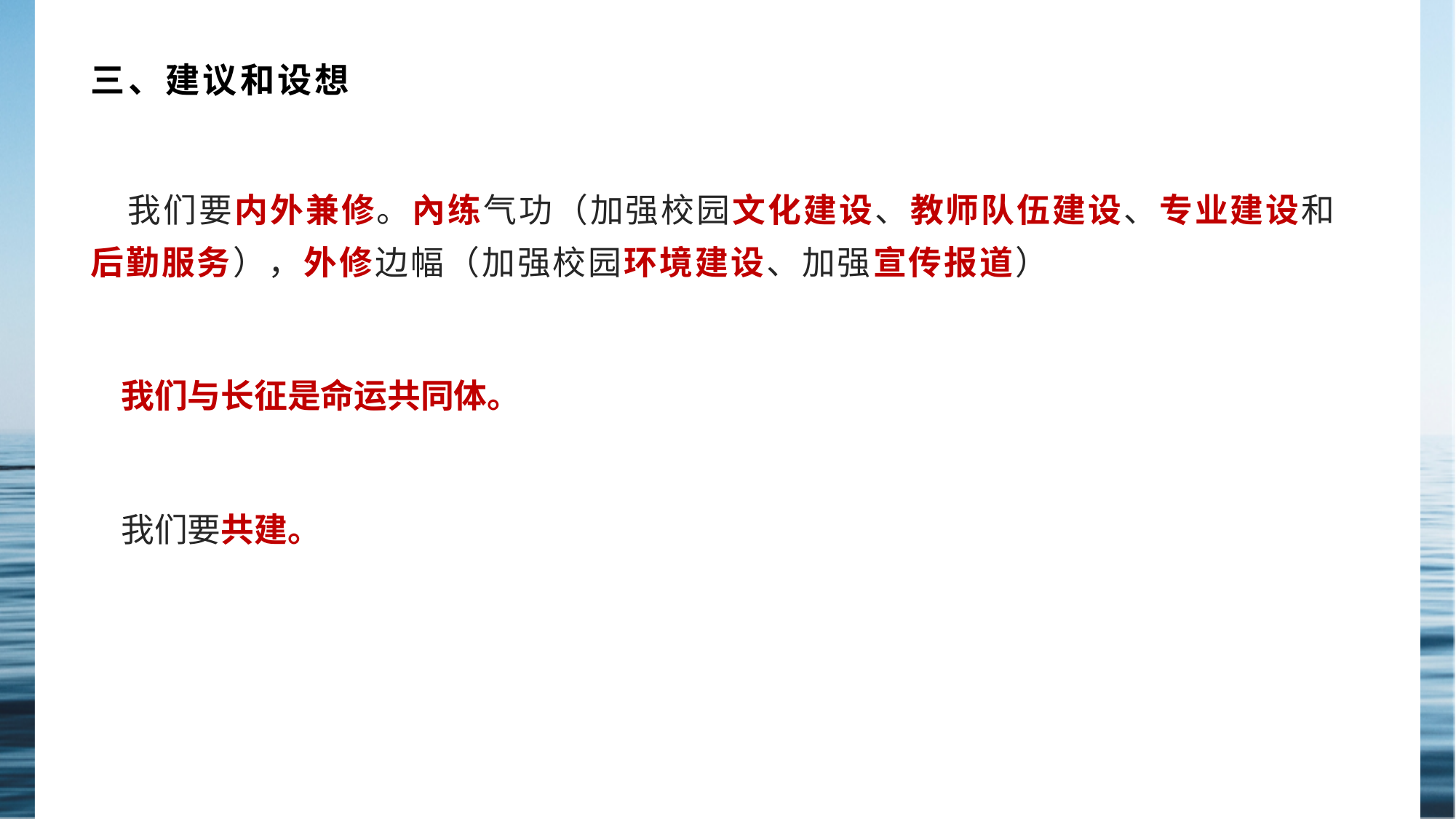

# 三、建议和设想
   我们要内外兼修。內练气功（加强校园文化建设、教师队伍建设、专业建设和后勤服务），外修边幅（加强校园环境建设、加强宣传报道）
   我们与长征是命运共同体。

   我们要共建。